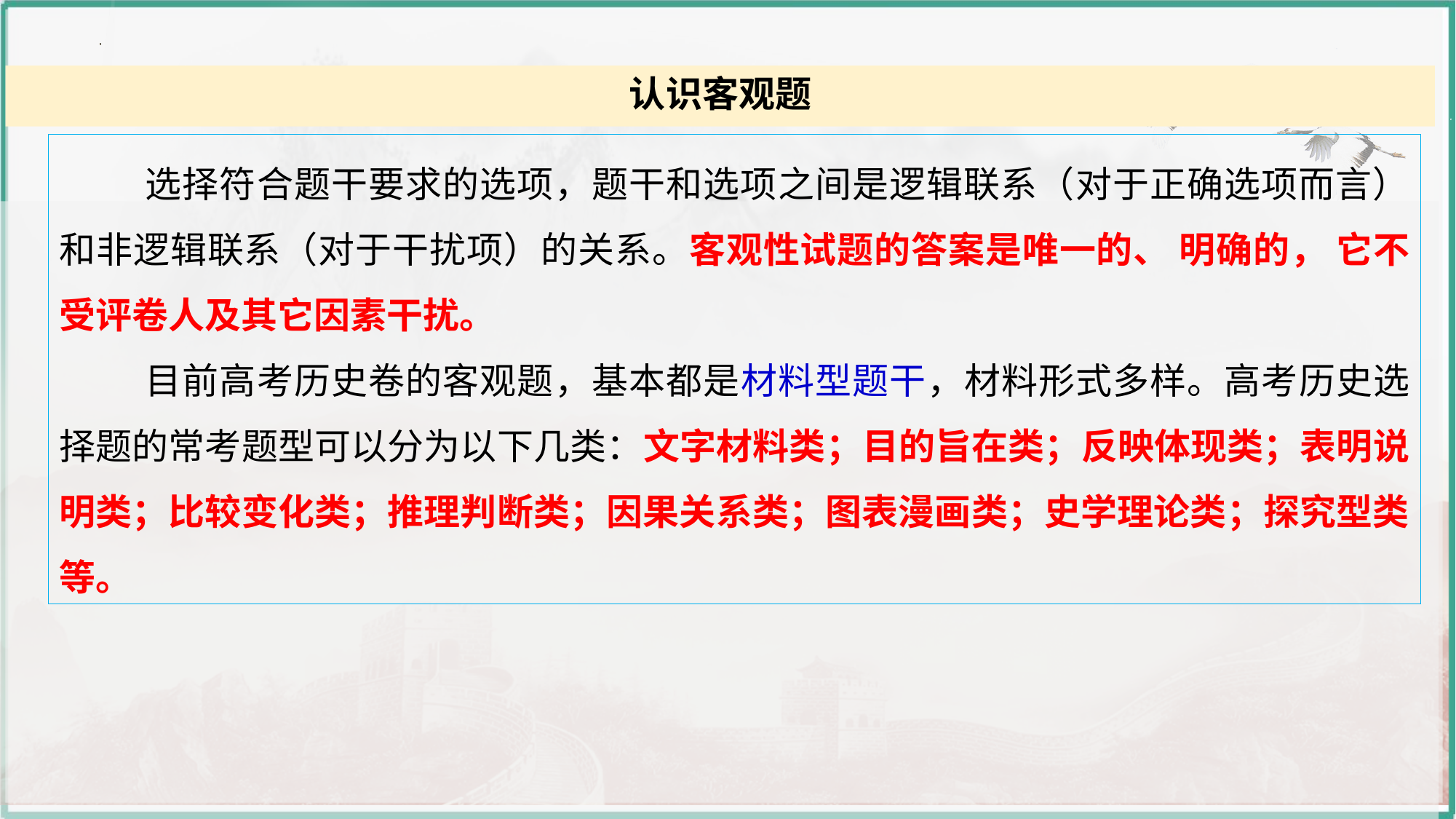

认识客观题

选择符合题干要求的选项，题干和选项之间是逻辑联系（对于正确选项而言）和非逻辑联系（对于干扰项）的关系。客观性试题的答案是唯一的、 明确的， 它不受评卷人及其它因素干扰。
目前高考历史卷的客观题，基本都是材料型题干，材料形式多样。高考历史选择题的常考题型可以分为以下几类：文字材料类；目的旨在类；反映体现类；表明说明类；比较变化类；推理判断类；因果关系类；图表漫画类；史学理论类；探究型类等。